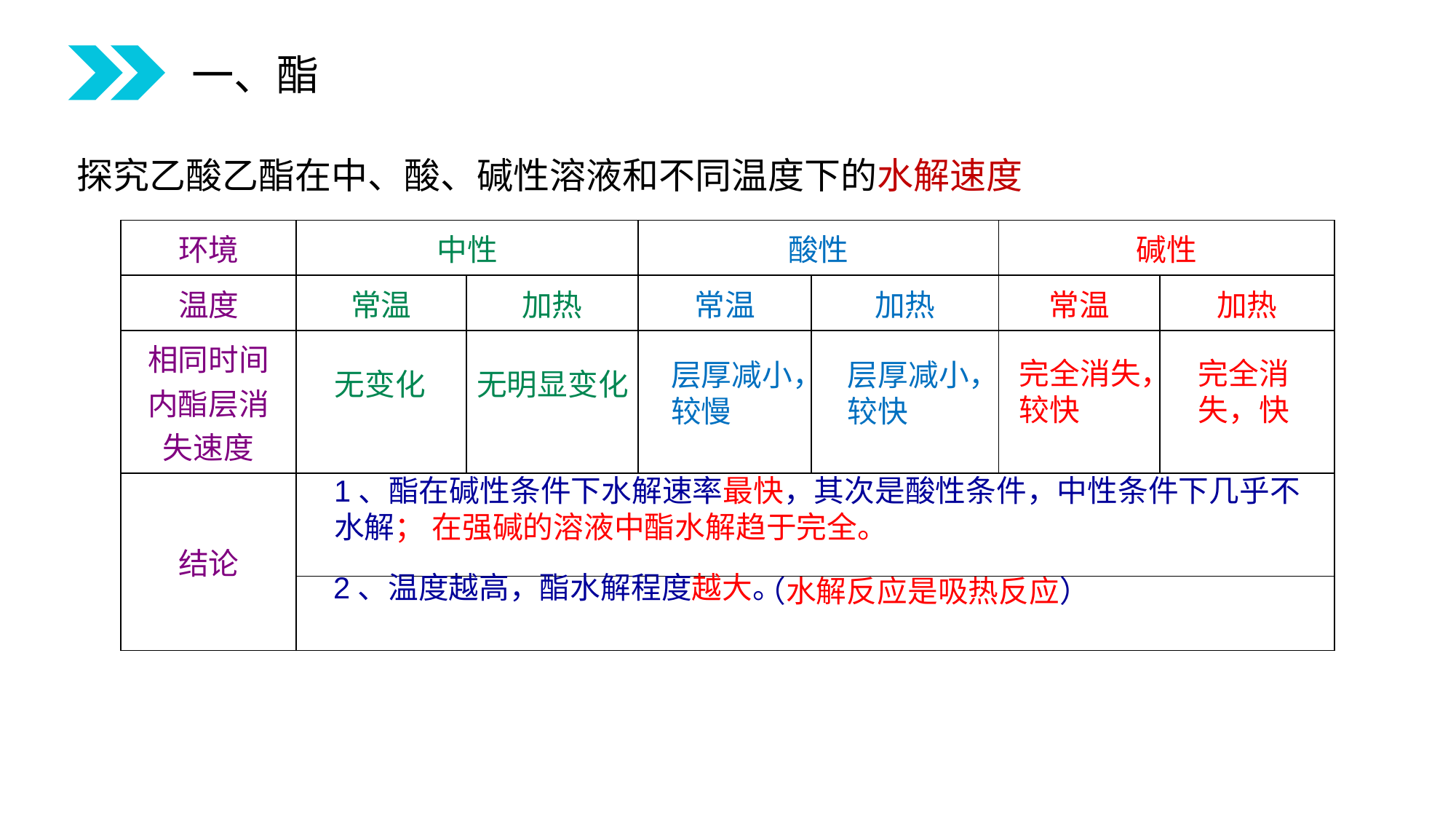

一、酯
       探究乙酸乙酯在中、酸、碱性溶液和不同温度下的水解速度
| 环境 | 中性 |  | 酸性 |  | 碱性 |  |
| --- | --- | --- | --- | --- | --- | --- |
| 温度 | 常温 | 加热 | 常温 | 加热 | 常温 | 加热 |
| 相同时间内酯层消失速度 |  |  |  |  |  |  |
| 结论 |  |  |  |  |  |  |
|  |  |  |  |  |  |  |
完全消失，较快

完全消失，快

层厚减小，较快

层厚减小，较慢

无变化
无明显变化
1、酯在碱性条件下水解速率最快，其次是酸性条件，中性条件下几乎不水解； 在强碱的溶液中酯水解趋于完全。
2、温度越高，酯水解程度越大。
（水解反应是吸热反应）